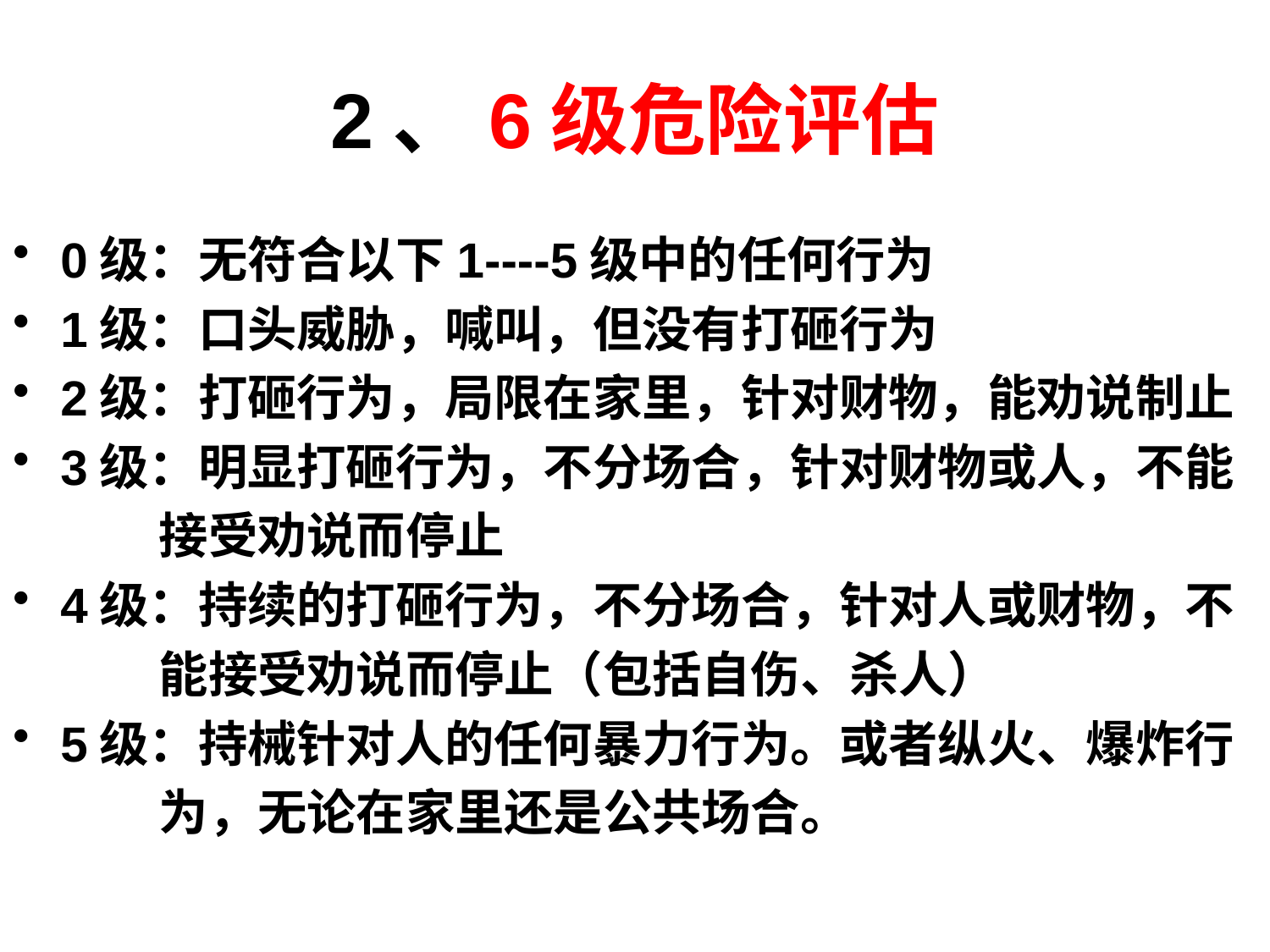

# 2、6级危险评估
0级：无符合以下1----5级中的任何行为
1级：口头威胁，喊叫，但没有打砸行为
2级：打砸行为，局限在家里，针对财物，能劝说制止
3级：明显打砸行为，不分场合，针对财物或人，不能
            接受劝说而停止
4级：持续的打砸行为，不分场合，针对人或财物，不
            能接受劝说而停止（包括自伤、杀人）
5级：持械针对人的任何暴力行为。或者纵火、爆炸行
            为，无论在家里还是公共场合。